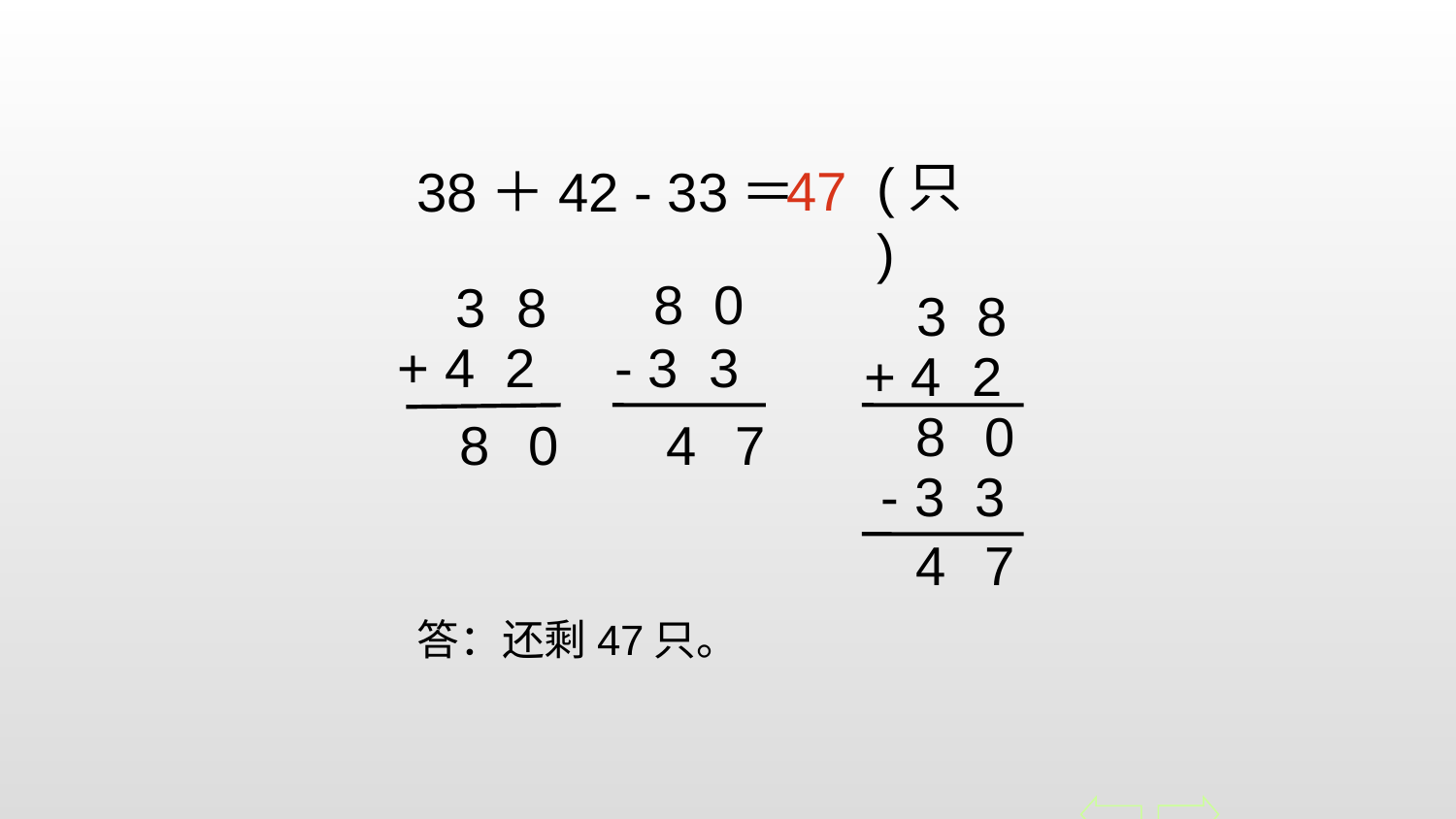

(只)
47
38＋42 - 33＝
8  0
3  8
3  8
- 3  3
 + 4  2
+ 4  2
8
0
8
0

4
7

- 3  3
4
7

答：还剩47只。